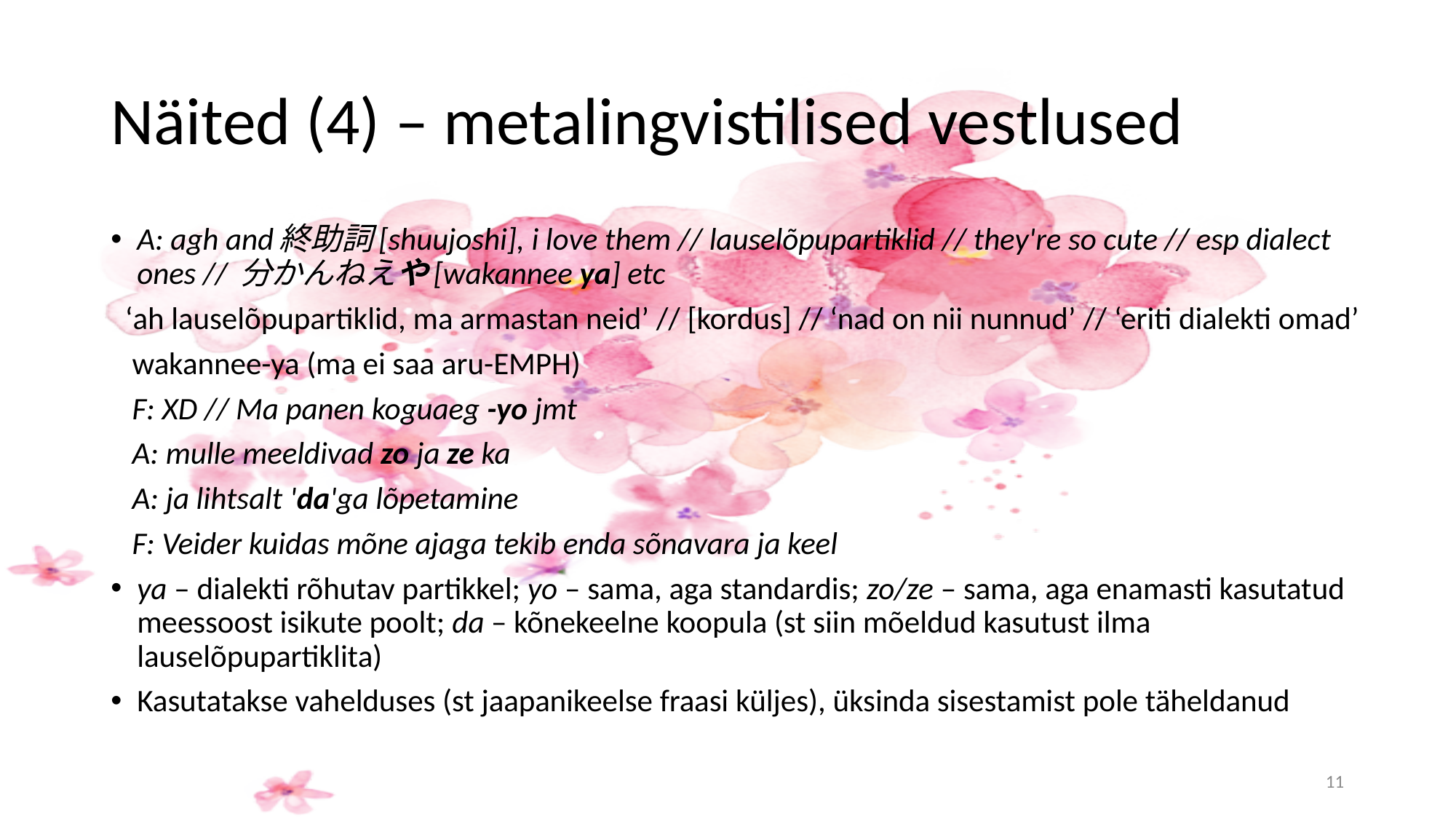

# Näited (4) – metalingvistilised vestlused
A: agh and終助詞[shuujoshi], i love them // lauselõpupartiklid // they're so cute // esp dialect ones // 分かんねえや[wakannee ya] etc
  ‘ah lauselõpupartiklid, ma armastan neid’ // [kordus] // ‘nad on nii nunnud’ // ‘eriti dialekti omad’
   wakannee-ya (ma ei saa aru-EMPH)
   F: XD // Ma panen koguaeg -yo jmt
   A: mulle meeldivad zo ja ze ka
   A: ja lihtsalt 'da'ga lõpetamine
   F: Veider kuidas mõne ajaga tekib enda sõnavara ja keel
ya – dialekti rõhutav partikkel; yo – sama, aga standardis; zo/ze – sama, aga enamasti kasutatud meessoost isikute poolt; da – kõnekeelne koopula (st siin mõeldud kasutust ilma lauselõpupartiklita)
Kasutatakse vahelduses (st jaapanikeelse fraasi küljes), üksinda sisestamist pole täheldanud
11